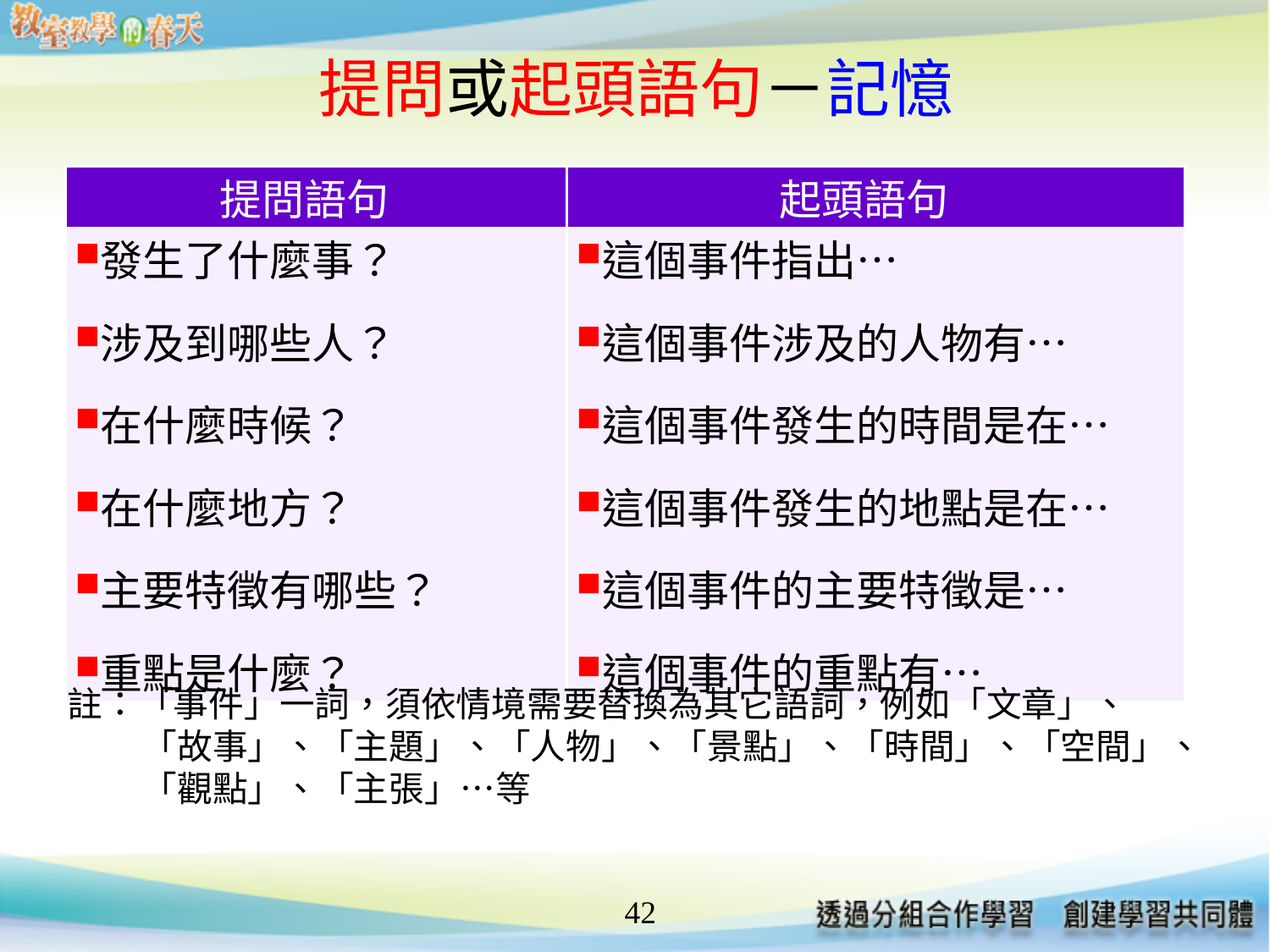

# 提問或起頭語句－記憶
| 提問語句 | 起頭語句 |
| --- | --- |
| 發生了什麼事？ 涉及到哪些人？ 在什麼時候？ 在什麼地方？ 主要特徵有哪些？ 重點是什麼？ | 這個事件指出… 這個事件涉及的人物有… 這個事件發生的時間是在… 這個事件發生的地點是在… 這個事件的主要特徵是… 這個事件的重點有… |
註：「事件」一詞，須依情境需要替換為其它語詞，例如「文章」、
「故事」、「主題」、「人物」、「景點」、「時間」、「空間」、
「觀點」、「主張」…等
42